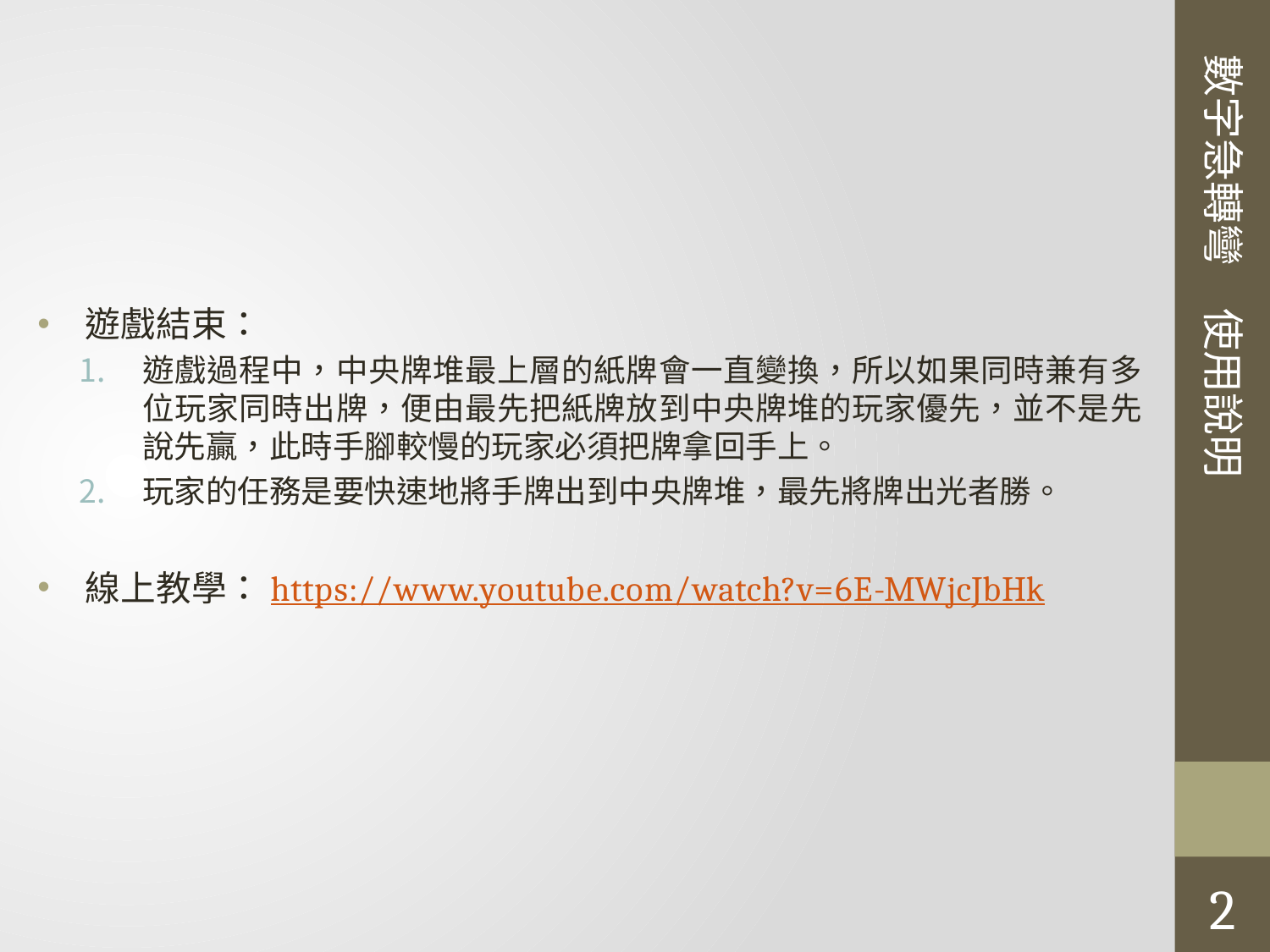

數字急轉彎　使用說明
遊戲結束：
遊戲過程中，中央牌堆最上層的紙牌會一直變換，所以如果同時兼有多位玩家同時出牌，便由最先把紙牌放到中央牌堆的玩家優先，並不是先說先贏，此時手腳較慢的玩家必須把牌拿回手上。
玩家的任務是要快速地將手牌出到中央牌堆，最先將牌出光者勝。

線上教學：https://www.youtube.com/watch?v=6E-MWjcJbHk
2